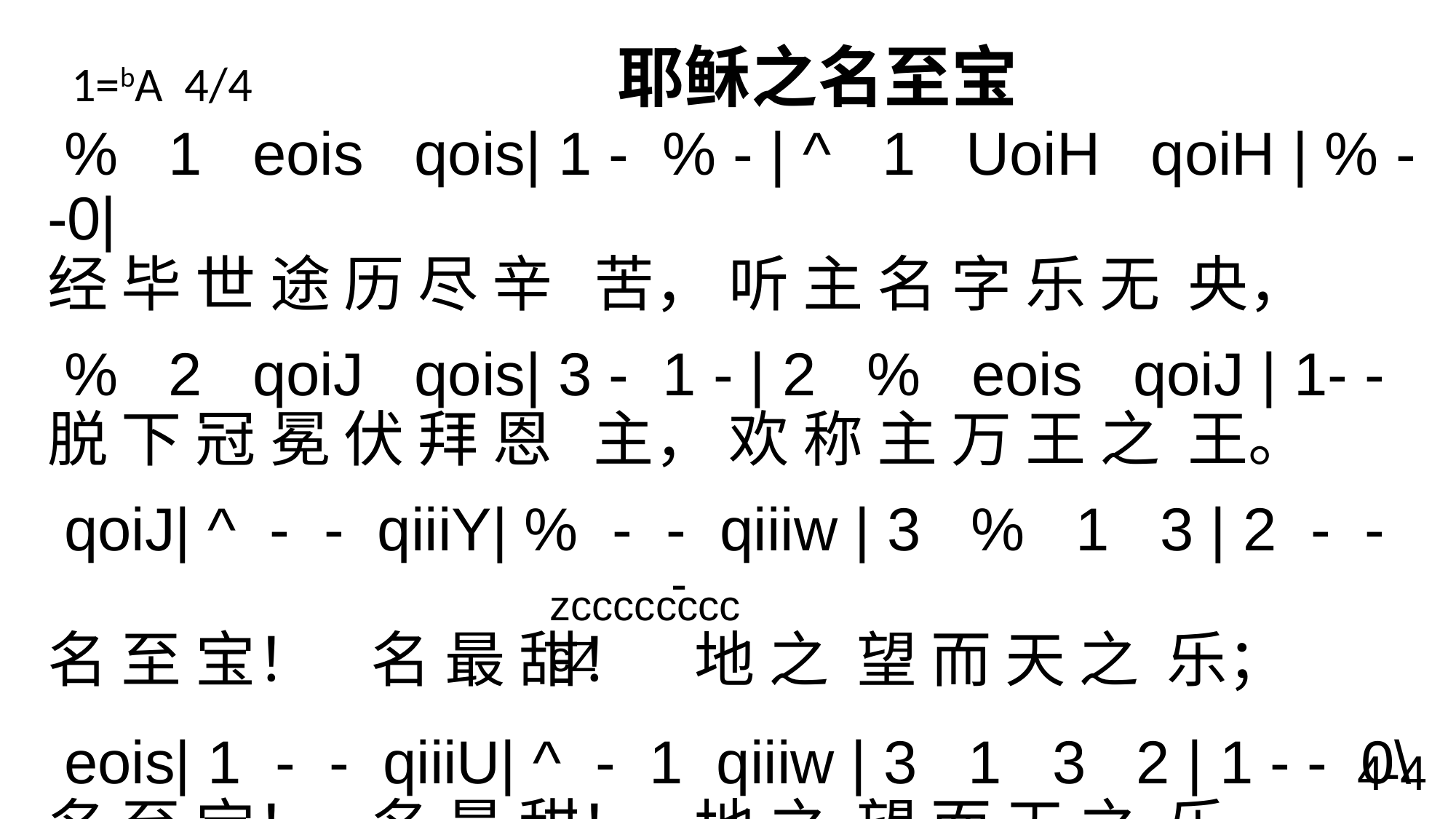

1=bA  4/4                                耶稣之名至宝
 %   1   eois   qois| 1 -  % - | ^   1   UoiH   qoiH | % - -0|
经 毕 世 途 历 尽 辛   苦， 听 主 名 字 乐 无  央，
 %   2   qoiJ   qois| 3 -  1 - | 2   %   eois   qoiJ | 1- -
脱 下 冠 冕 伏 拜 恩   主， 欢 称 主 万 王 之  王。
qoiJ| ^  -  -  qiiiY| %  -  -  qiiiw | 3   %   1   3 | 2  -  -
名 至 宝！    名 最 甜！    地 之  望 而 天 之  乐；
eois| 1  -  -  qiiiU| ^  -  1  qiiiw | 3   1   3   2 | 1 - -  0\
名 至 宝！    名 最 甜！    地 之  望 而 天 之  乐。
-
zcccccccccZ
4-4